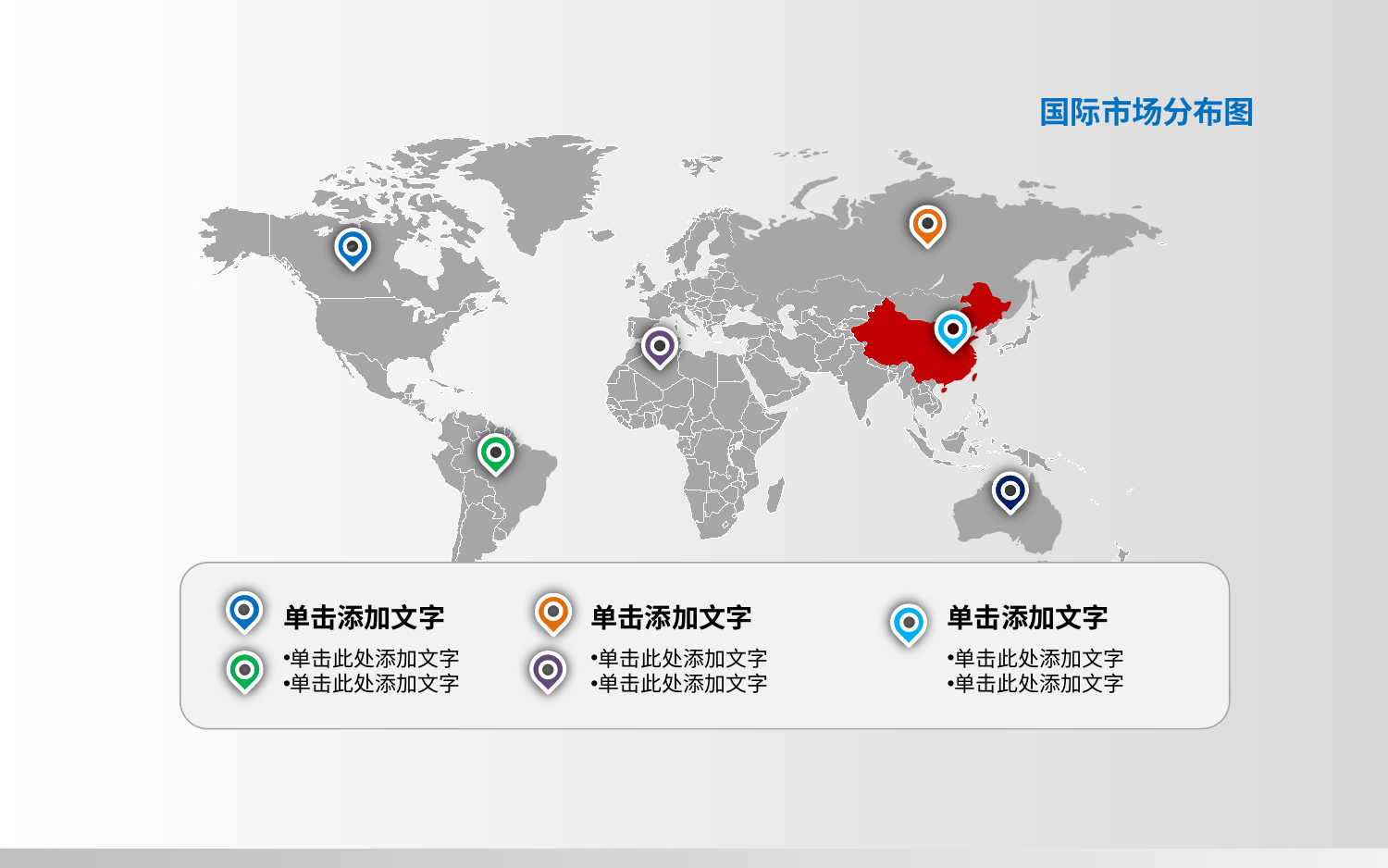

国际市场分布图

单击添加文字
单击此处添加文字
单击此处添加文字
单击添加文字
单击此处添加文字
单击此处添加文字
单击添加文字
单击此处添加文字
单击此处添加文字